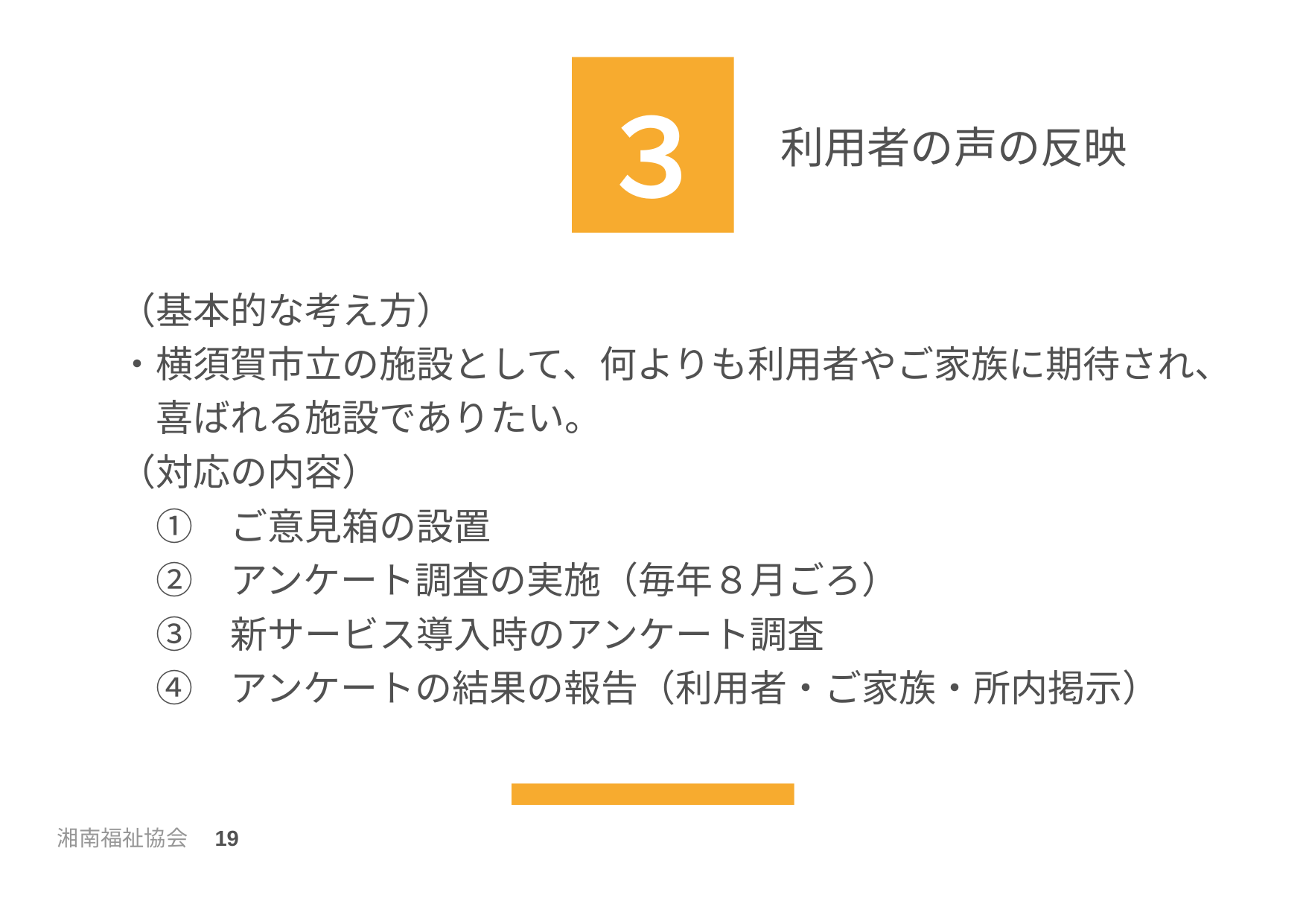

３
利用者の声の反映
（基本的な考え方）
・横須賀市立の施設として、何よりも利用者やご家族に期待され、
　喜ばれる施設でありたい。
（対応の内容）
　①　ご意見箱の設置
　②　アンケート調査の実施（毎年８月ごろ）
　③　新サービス導入時のアンケート調査
　④　アンケートの結果の報告（利用者・ご家族・所内掲示）

湘南福祉協会　19